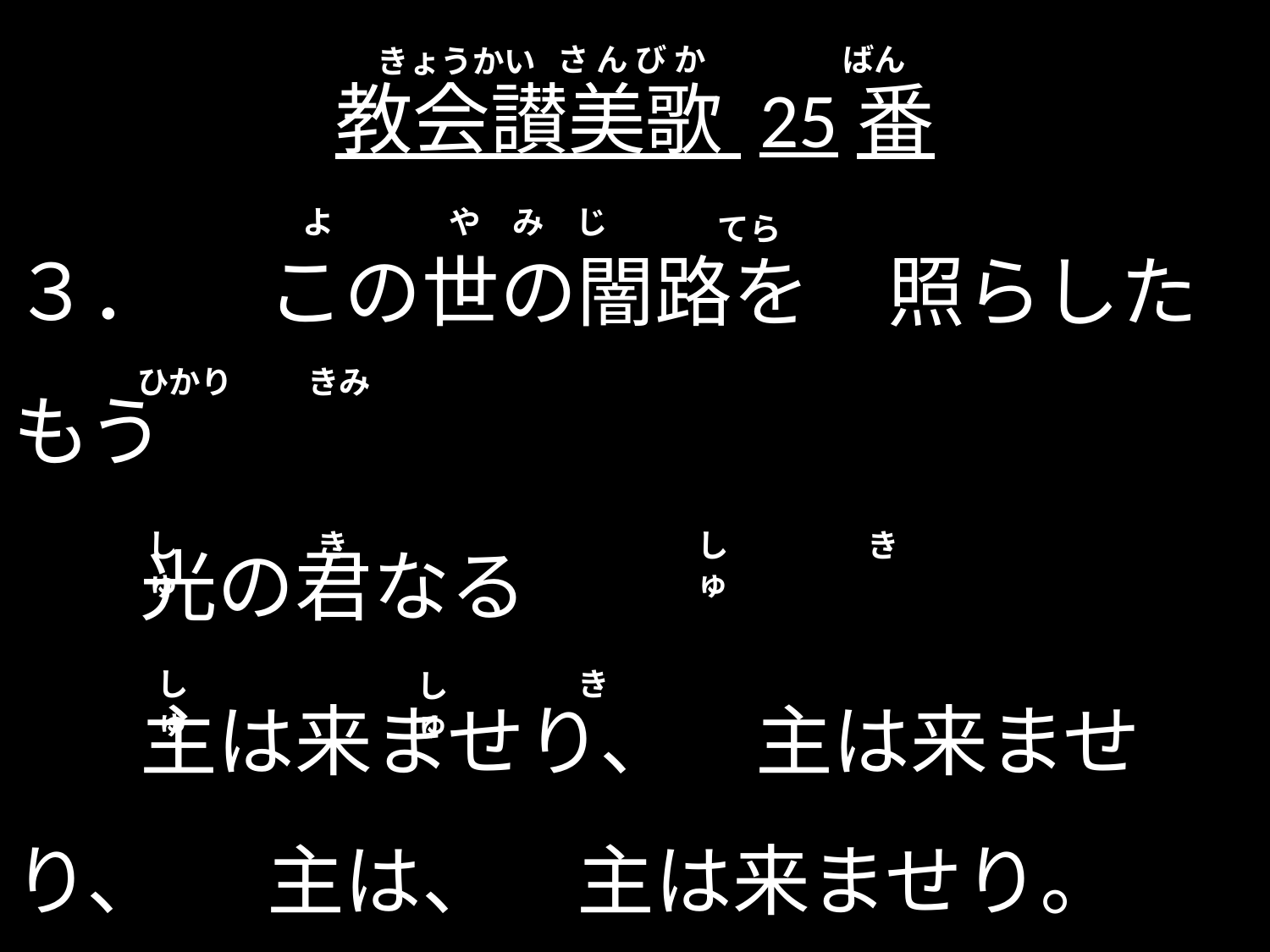

さ ん び か
ばん
きょうかい
# 教会讃美歌 25番
３．	この世の闇路を　照らしたもう
	光の君なる
	主は来ませり、　主は来ませり、　	主は、　主は来ませり｡
よ
や　み　じ
てら
ひかり
きみ
しゅ
き
しゅ
き
しゅ
き
しゅ